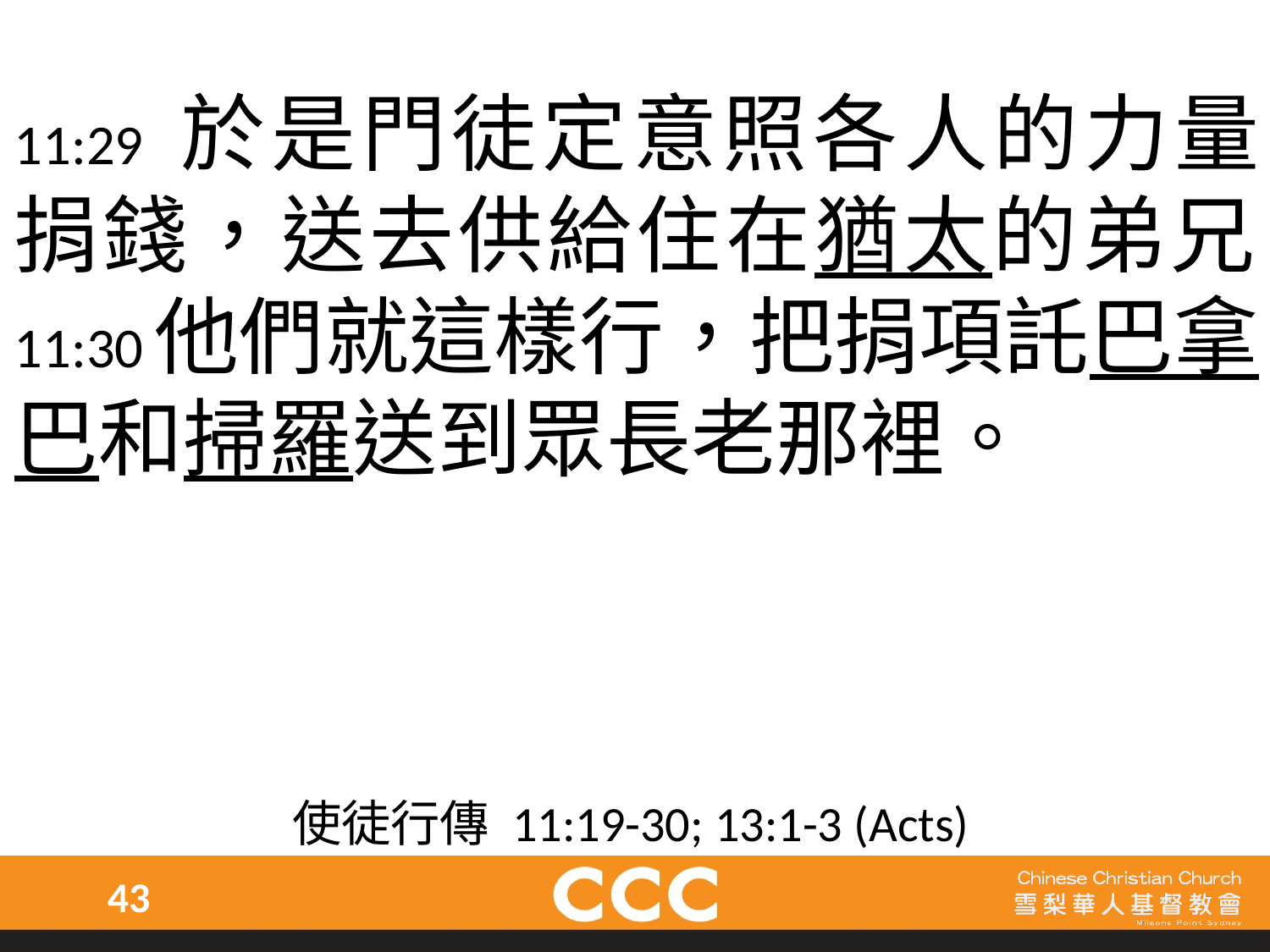

11:29 於是門徒定意照各人的力量捐錢，送去供給住在猶太的弟兄。
11:30 他們就這樣行，把捐項託巴拿巴和掃羅送到眾長老那裡。
使徒行傳 11:19-30; 13:1-3 (Acts)
43